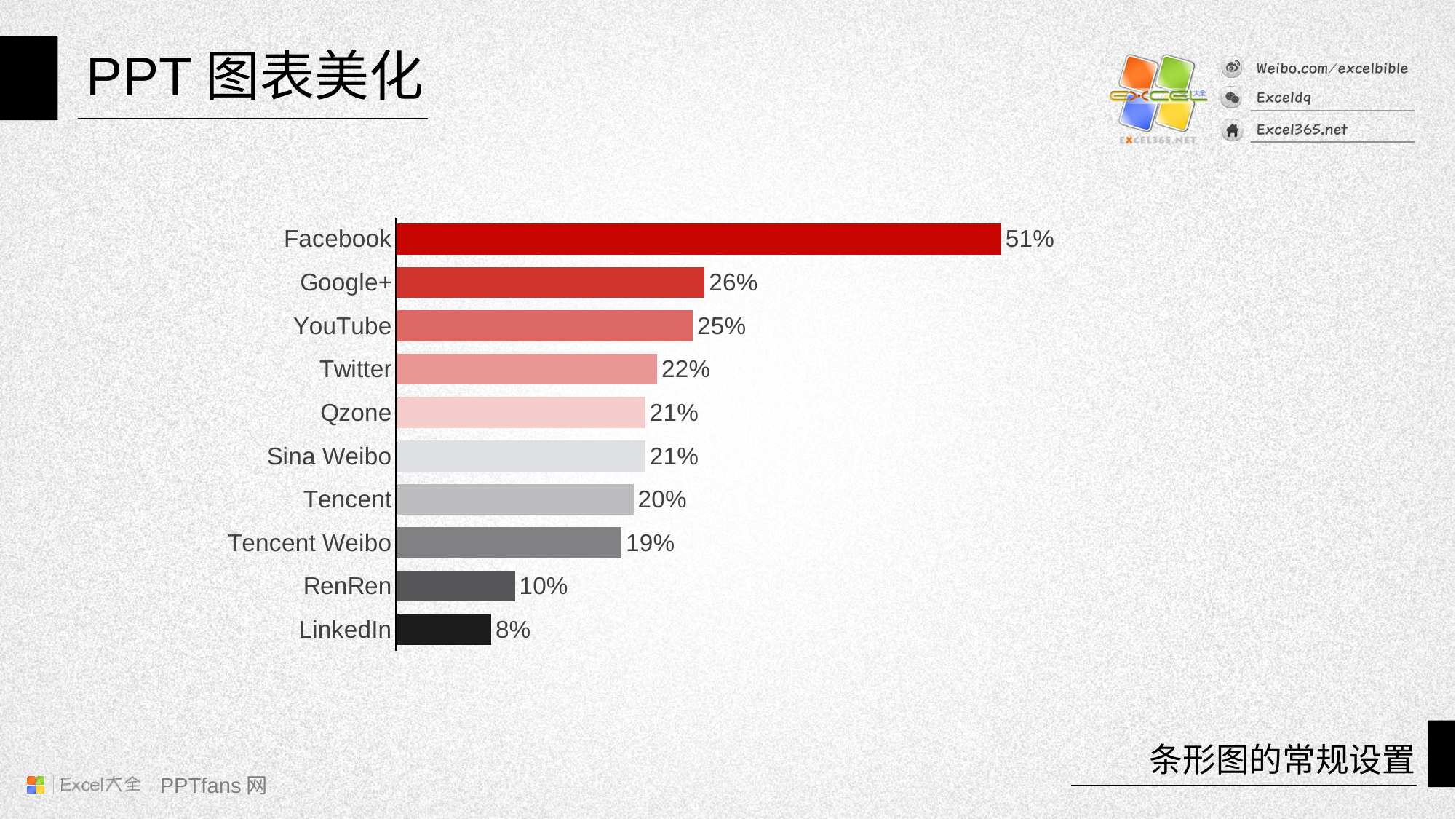

### Chart

| Category | 系列 1 |
|---|---|
| LinkedIn | 0.08 |
| RenRen | 0.1 |
| Tencent Weibo | 0.19 |
| Tencent | 0.2 |
| Sina Weibo | 0.21 |
| Qzone | 0.21 |
| Twitter | 0.22 |
| YouTube | 0.25 |
| Google+ | 0.26 |
| Facebook | 0.51 |
条形图的常规设置